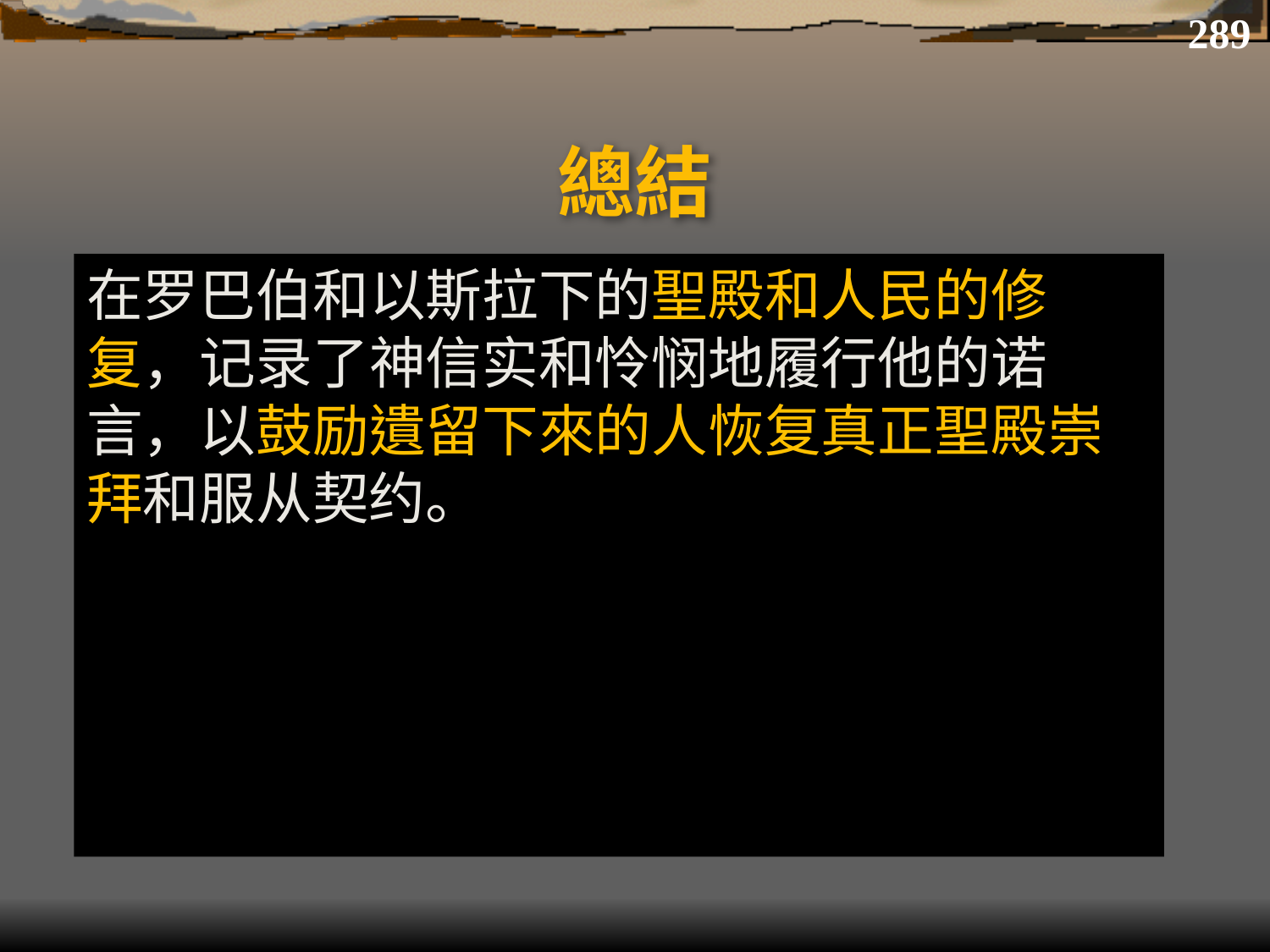

289
# 總結
在罗巴伯和以斯拉下的聖殿和人民的修复，记录了神信实和怜悯地履行他的诺言，以鼓励遺留下來的人恢复真正聖殿崇拜和服从契约。